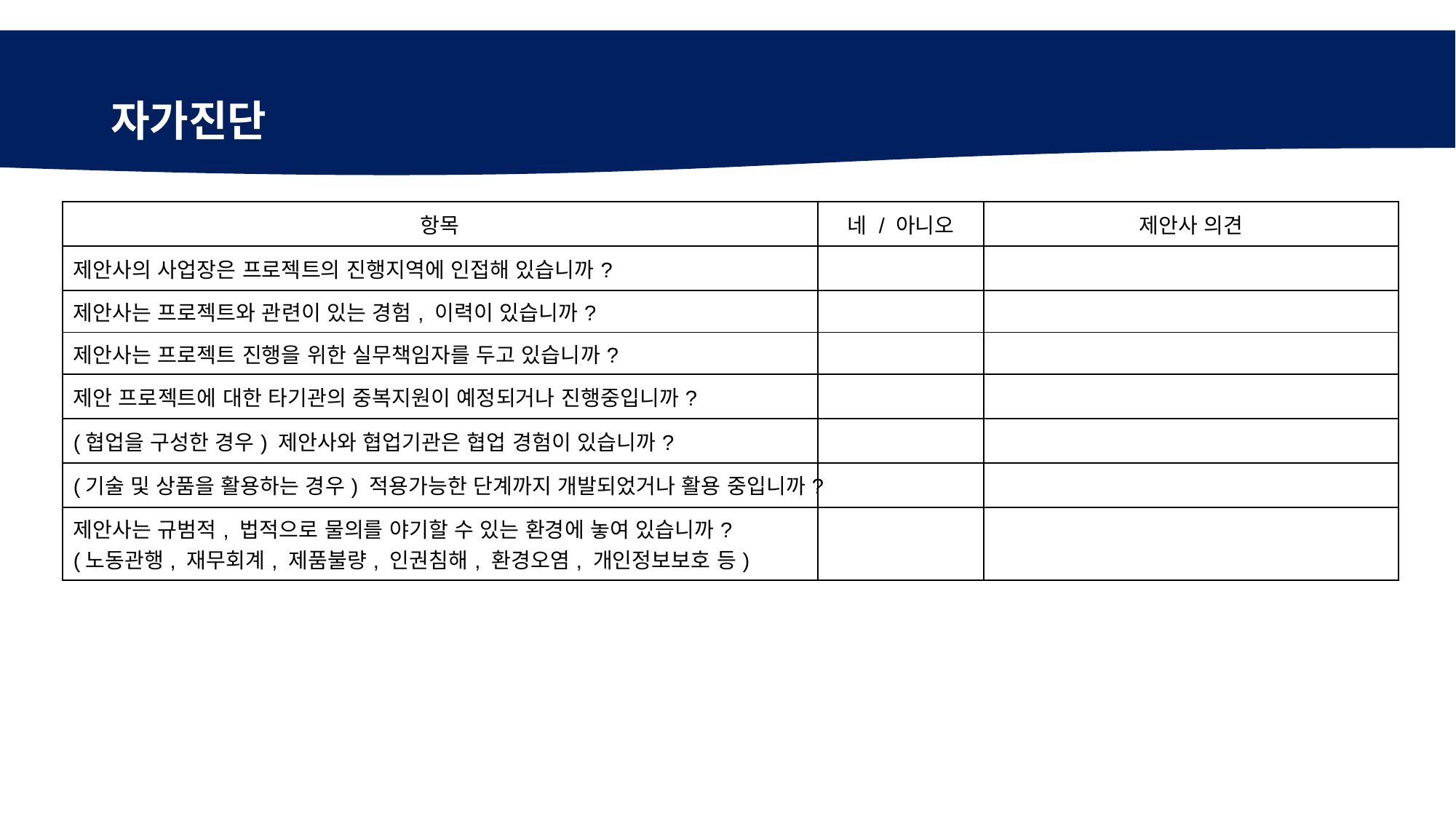

# 자가진단
| 항목 | 네 / 아니오 | 제안사 의견 |
| --- | --- | --- |
| 제안사의 사업장은 프로젝트의 진행지역에 인접해 있습니까? |  |  |
| 제안사는 프로젝트와 관련이 있는 경험, 이력이 있습니까? |  |  |
| 제안사는 프로젝트 진행을 위한 실무책임자를 두고 있습니까? |  |  |
| 제안 프로젝트에 대한 타기관의 중복지원이 예정되거나 진행중입니까? |  |  |
| (협업을 구성한 경우) 제안사와 협업기관은 협업 경험이 있습니까? |  |  |
| (기술 및 상품을 활용하는 경우) 적용가능한 단계까지 개발되었거나 활용 중입니까? |  |  |
| 제안사는 규범적, 법적으로 물의를 야기할 수 있는 환경에 놓여 있습니까? (노동관행, 재무회계, 제품불량, 인권침해, 환경오염, 개인정보보호 등) |  |  |